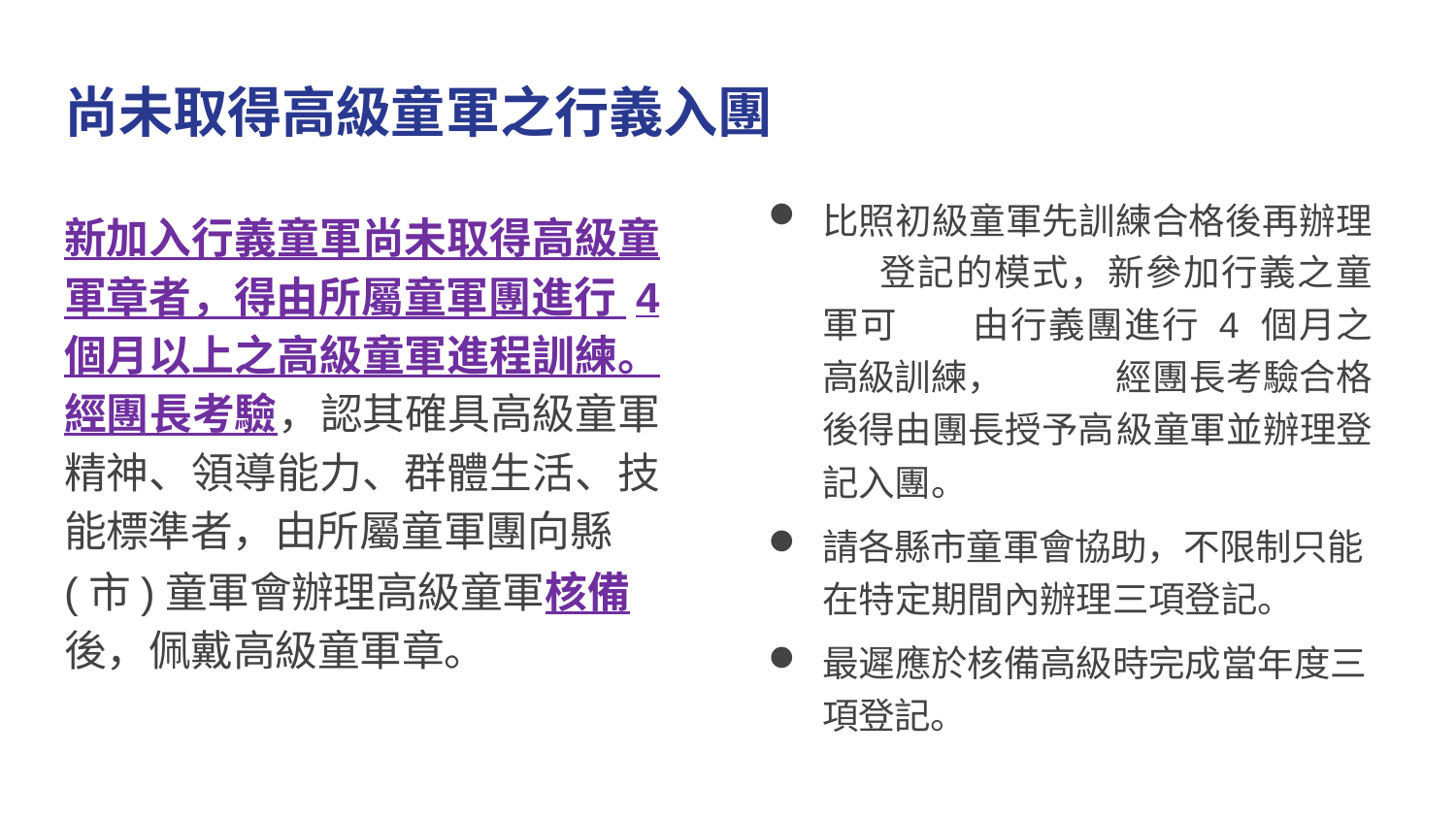

# 尚未取得高級童軍之行義入團
比照初級童軍先訓練合格後再辦理	登記的模式，新參加行義之童軍可	由行義團進行 4 個月之高級訓練，	經團長考驗合格後得由團長授予高	級童軍並辦理登記入團。
請各縣市童軍會協助，不限制只能
在特定期間內辦理三項登記。
最遲應於核備高級時完成當年度三
項登記。
新加入行義童軍尚未取得高級童 軍章者，得由所屬童軍團進行 4個月以上之高級童軍進程訓練。經團長考驗，認其確具高級童軍精神、領導能力、群體生活、技能標準者，由所屬童軍團向縣
(市)童軍會辦理高級童軍核備後，佩戴高級童軍章。